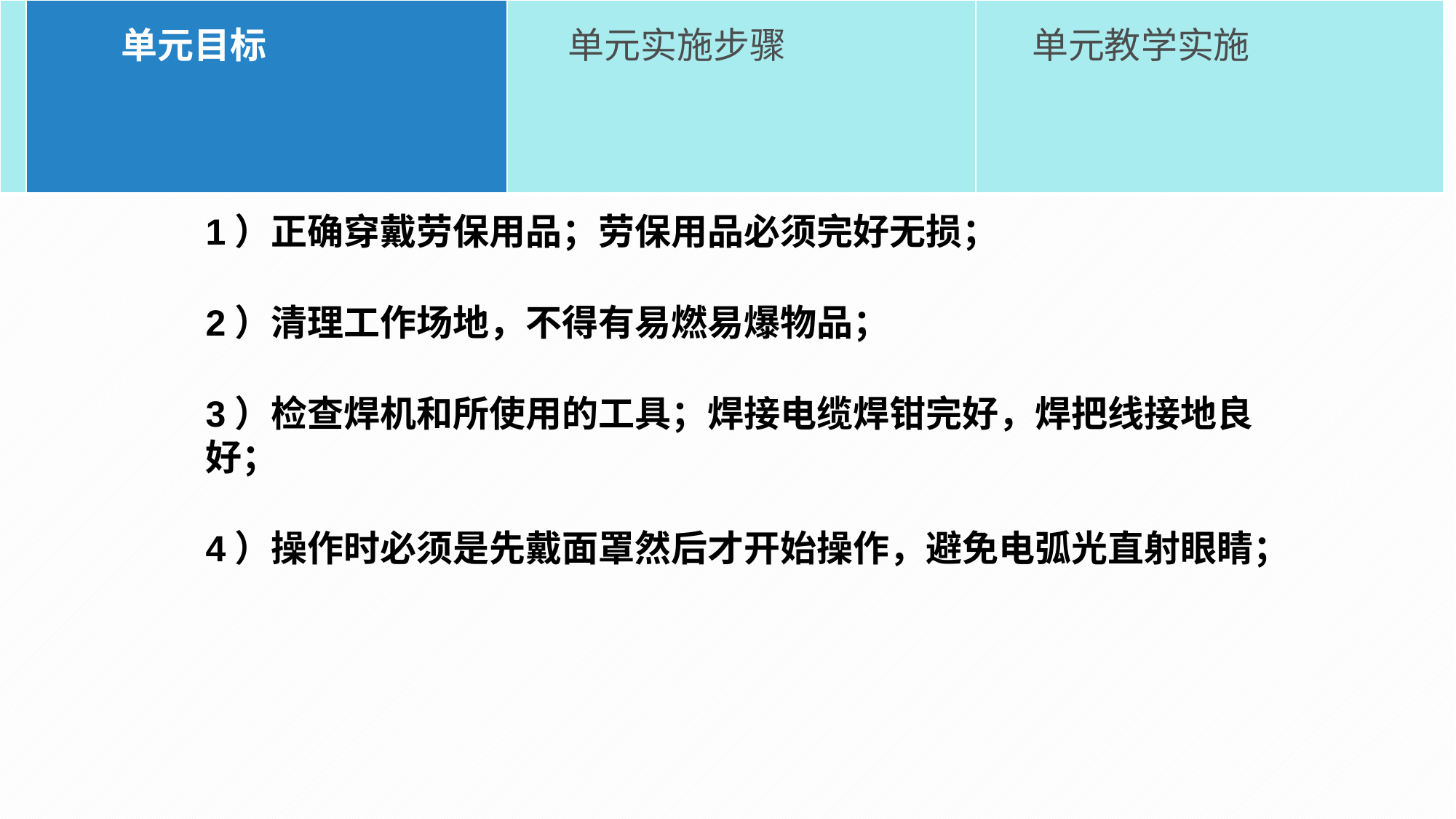

|  | 单元目标 | 单元实施步骤 | 单元教学实施 |
| --- | --- | --- | --- |
安全防护及环境要求
1）正确穿戴劳保用品；劳保用品必须完好无损；
2）清理工作场地，不得有易燃易爆物品；
3）检查焊机和所使用的工具；焊接电缆焊钳完好，焊把线接地良好；
4）操作时必须是先戴面罩然后才开始操作，避免电弧光直射眼睛；